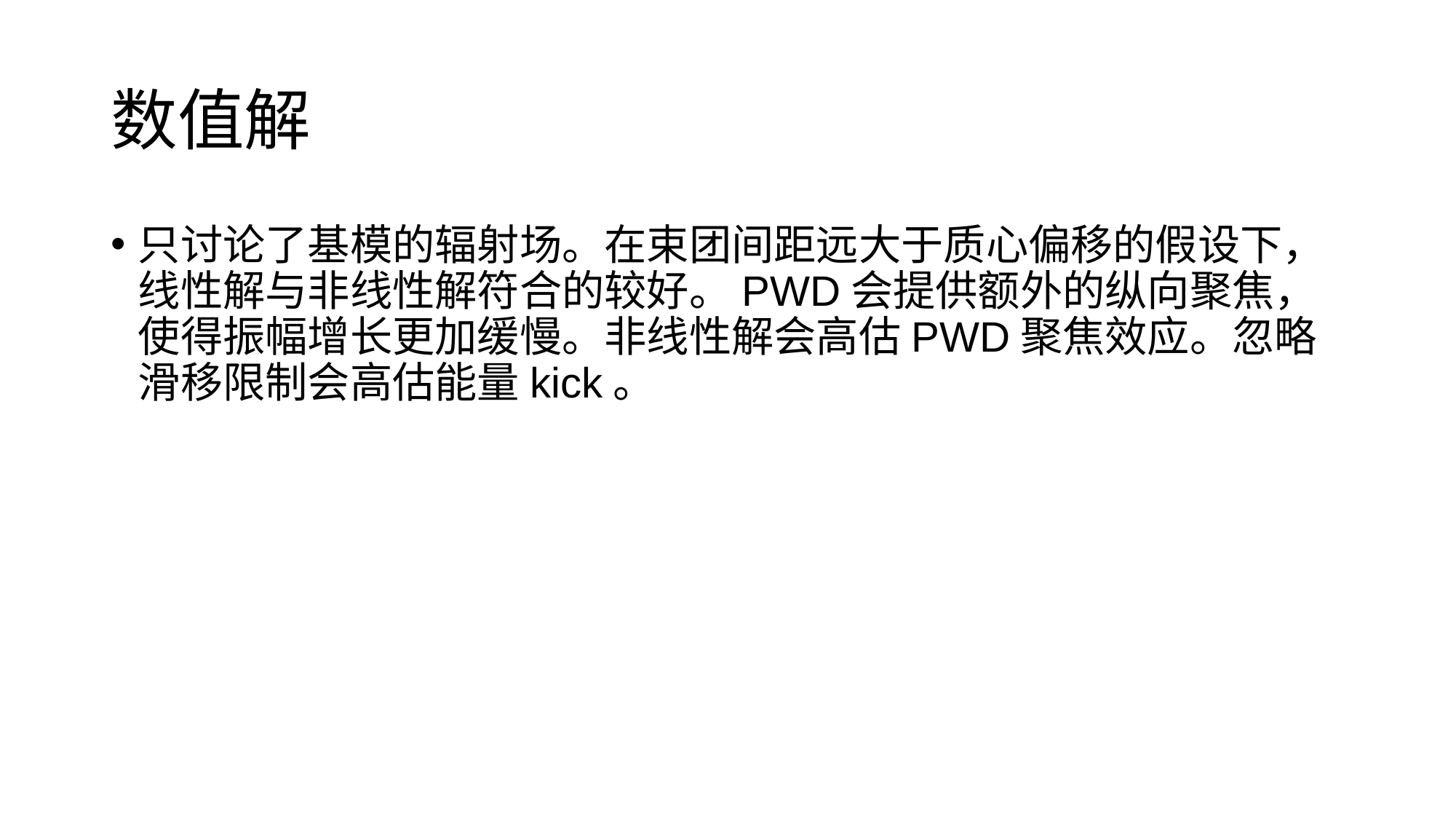

# 数值解
只讨论了基模的辐射场。在束团间距远大于质心偏移的假设下，线性解与非线性解符合的较好。PWD会提供额外的纵向聚焦，使得振幅增长更加缓慢。非线性解会高估PWD聚焦效应。忽略滑移限制会高估能量kick。